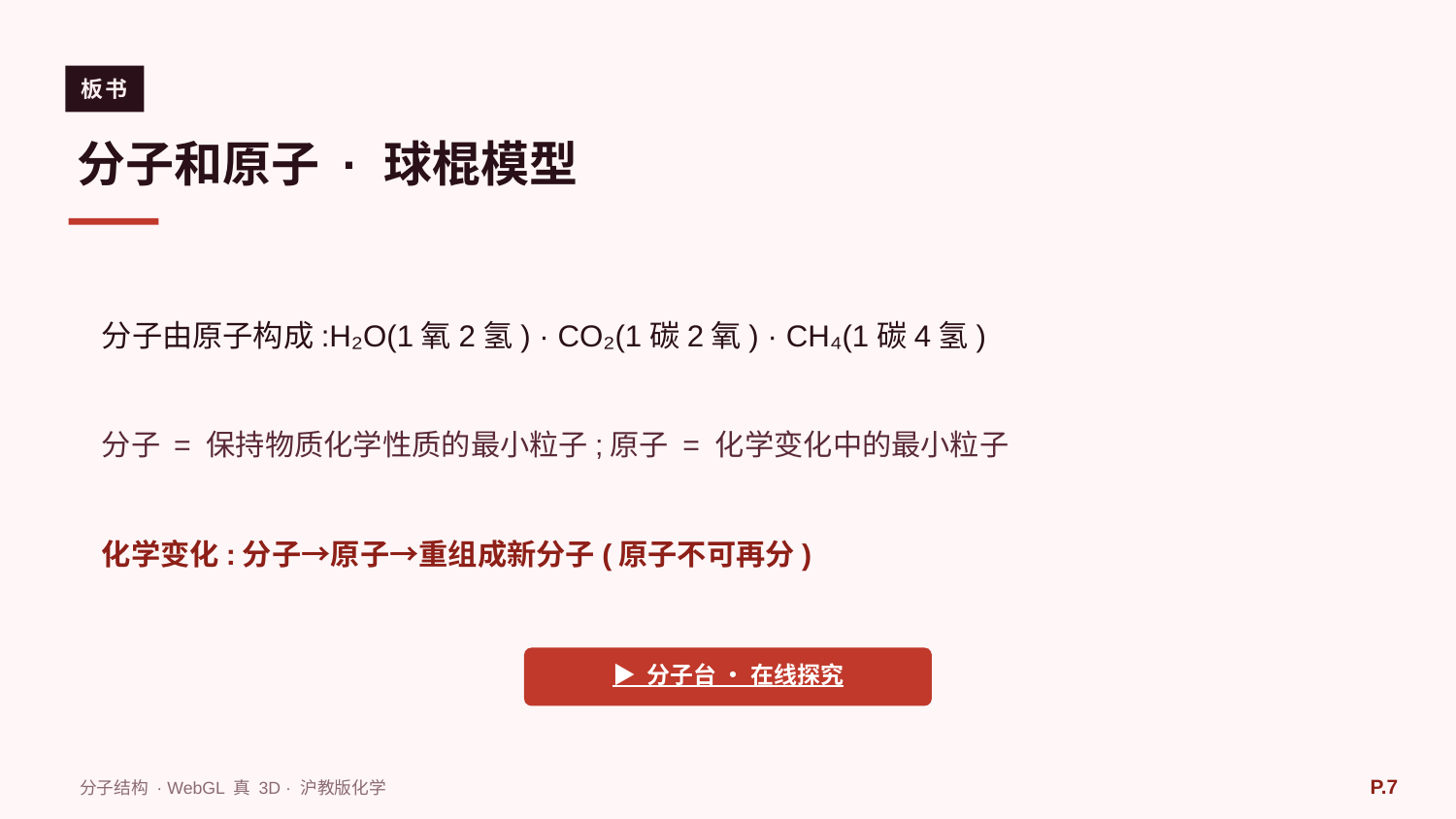

板书

分子和原子 · 球棍模型

分子由原子构成:H₂O(1氧2氢) · CO₂(1碳2氧) · CH₄(1碳4氢)
分子 = 保持物质化学性质的最小粒子;原子 = 化学变化中的最小粒子
化学变化:分子→原子→重组成新分子(原子不可再分)
▶  分子台 · 在线探究

P.7
分子结构 · WebGL 真 3D · 沪教版化学